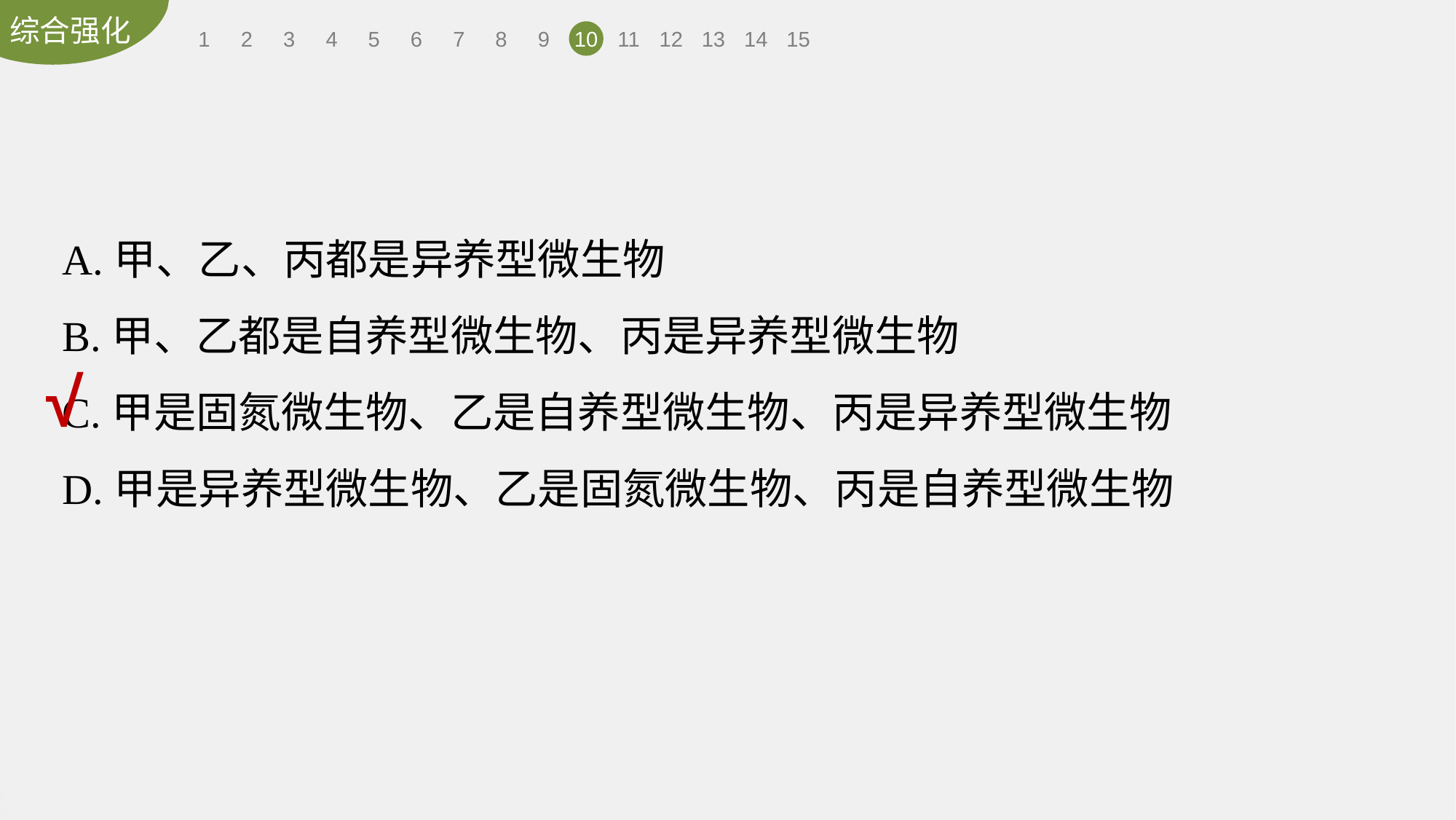

1
2
3
4
5
6
7
8
9
10
11
12
13
14
15
A.甲、乙、丙都是异养型微生物
B.甲、乙都是自养型微生物、丙是异养型微生物
C.甲是固氮微生物、乙是自养型微生物、丙是异养型微生物
D.甲是异养型微生物、乙是固氮微生物、丙是自养型微生物
√